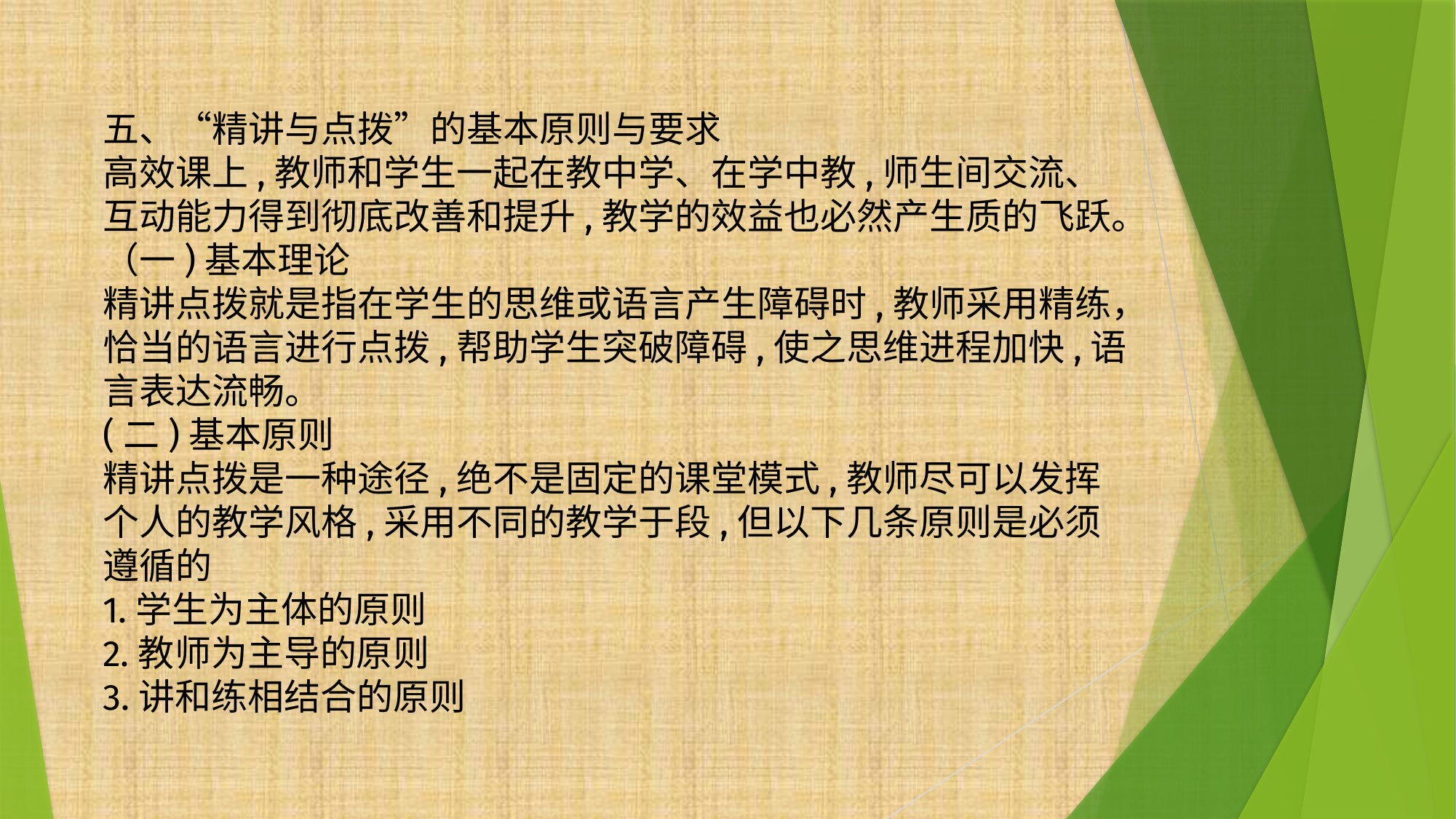

五、“精讲与点拨”的基本原则与要求
高效课上,教师和学生一起在教中学、在学中教,师生间交流、互动能力得到彻底改善和提升,教学的效益也必然产生质的飞跃。
（一)基本理论
精讲点拨就是指在学生的思维或语言产生障碍时,教师采用精练，恰当的语言进行点拨,帮助学生突破障碍,使之思维进程加快,语言表达流畅。
(二)基本原则
精讲点拨是一种途径,绝不是固定的课堂模式,教师尽可以发挥个人的教学风格,采用不同的教学于段,但以下几条原则是必须遵循的
1.学生为主体的原则
2.教师为主导的原则
3.讲和练相结合的原则